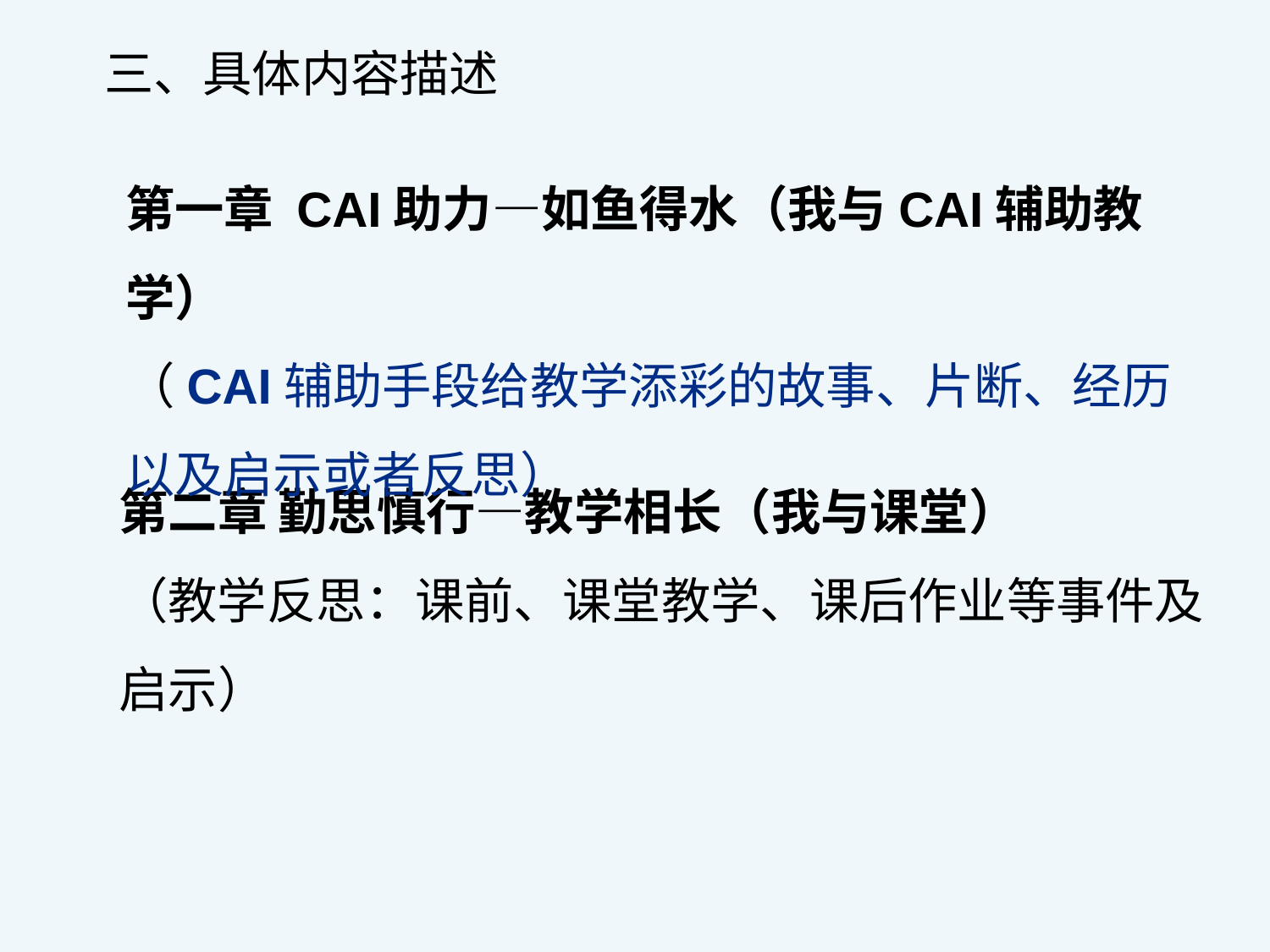

三、具体内容描述
第一章 CAI助力—如鱼得水（我与CAI辅助教学）
（CAI辅助手段给教学添彩的故事、片断、经历以及启示或者反思）
第二章 勤思慎行—教学相长（我与课堂）
（教学反思：课前、课堂教学、课后作业等事件及启示）